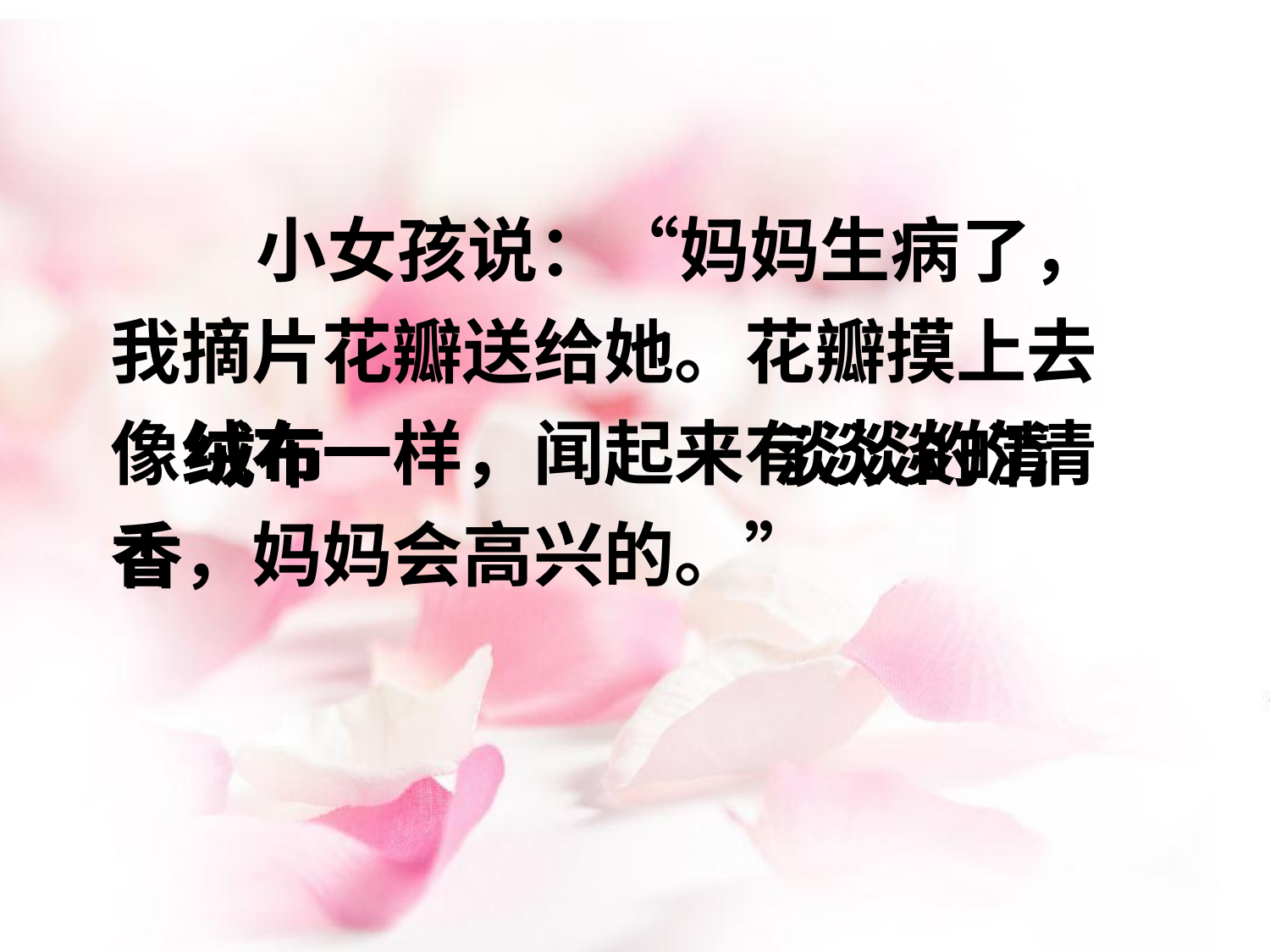

小女孩说：“妈妈生病了，我摘片花瓣送给她。花瓣摸上去像绒布一样，闻起来有淡淡的清香，妈妈会高兴的。”
                                        淡淡的清香
        绒布